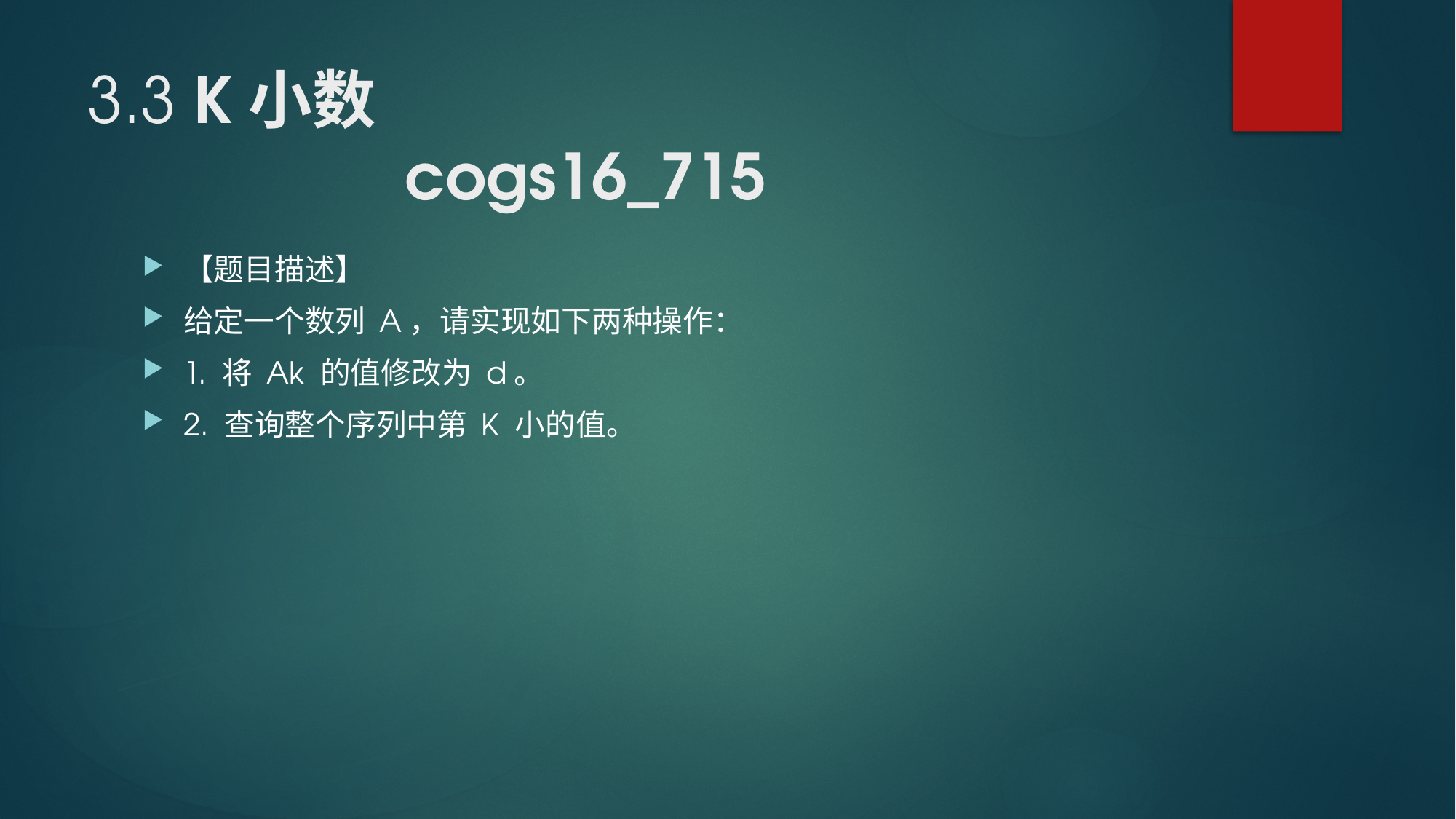

# 3.3 K小数 cogs16_715
【题目描述】
给定一个数列 A，请实现如下两种操作：
1. 将 Ak 的值修改为 d。
2. 查询整个序列中第 K 小的值。